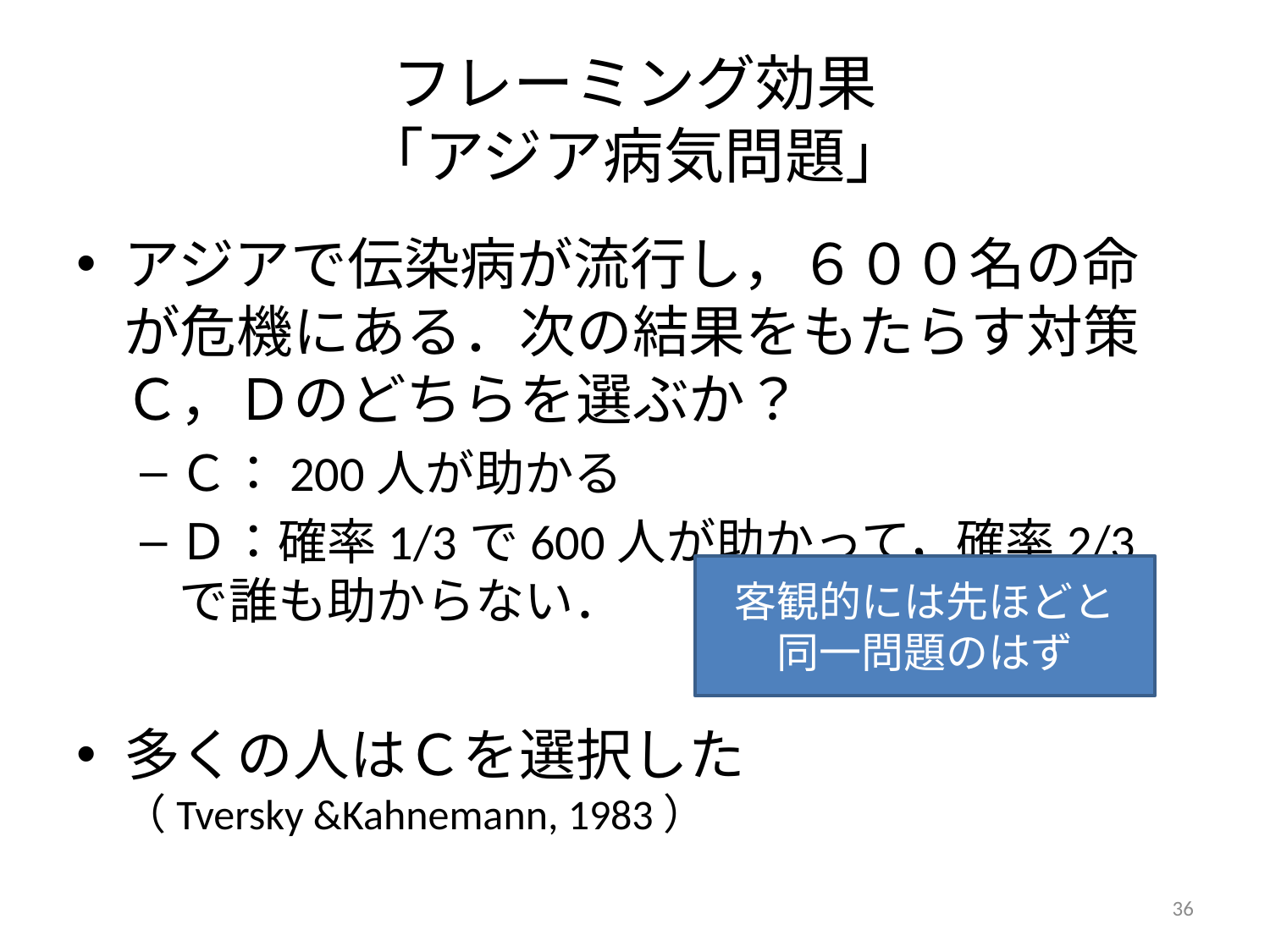

# フレーミング効果 「アジア病気問題」
アジアで伝染病が流行し，６００名の命が危機にある．次の結果をもたらす対策Ｃ，Ｄのどちらを選ぶか？
Ｃ：200人が助かる
Ｄ：確率1/3で600人が助かって，確率2/3で誰も助からない．

多くの人はＣを選択した
（Tversky &Kahnemann, 1983）
客観的には先ほどと
同一問題のはず
36